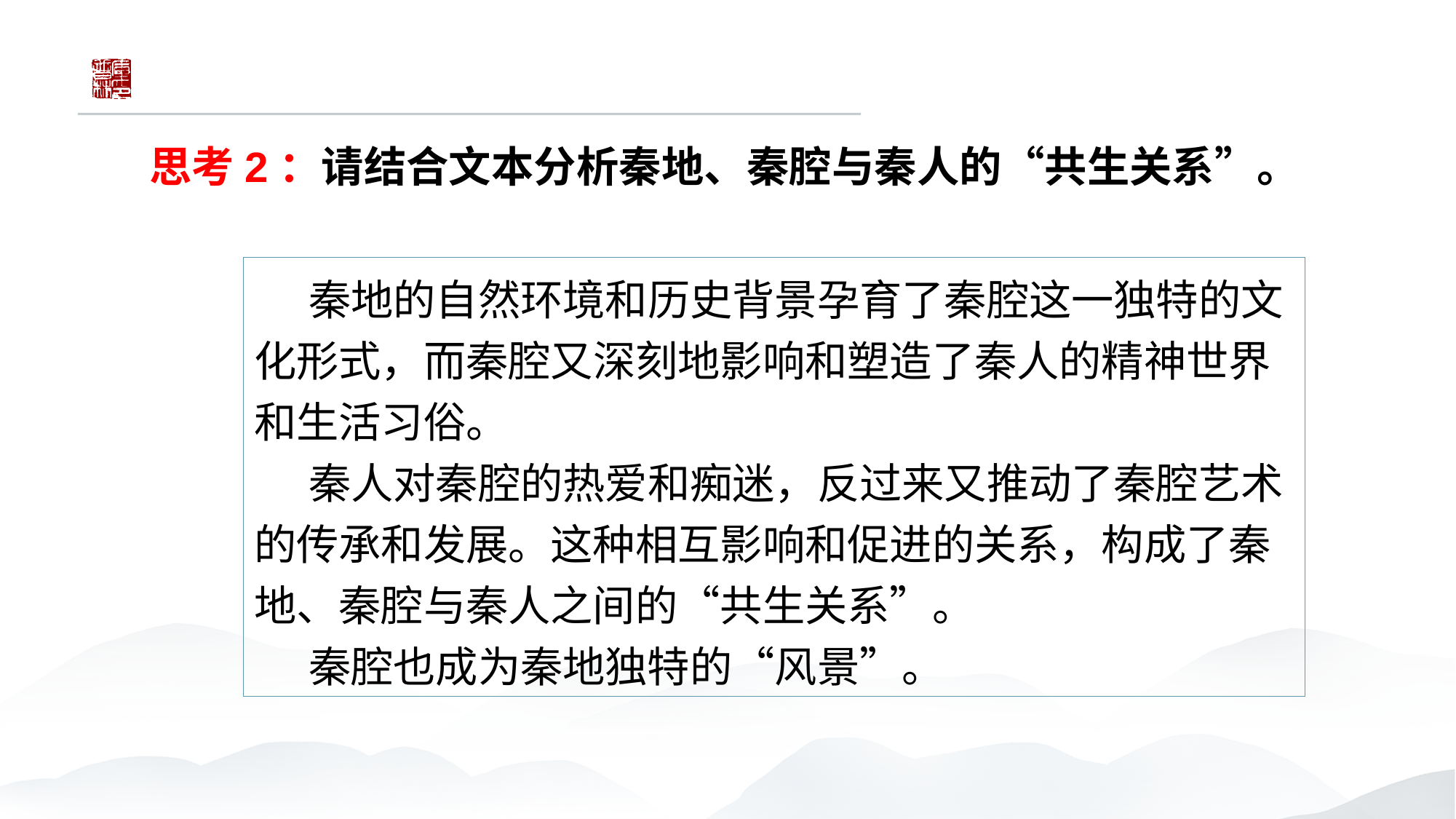

思考2：请结合文本分析秦地、秦腔与秦人的“共生关系”。
秦地的自然环境和历史背景孕育了秦腔这一独特的文化形式，而秦腔又深刻地影响和塑造了秦人的精神世界和生活习俗。
秦人对秦腔的热爱和痴迷，反过来又推动了秦腔艺术的传承和发展。这种相互影响和促进的关系，构成了秦地、秦腔与秦人之间的“共生关系”。
秦腔也成为秦地独特的“风景”。